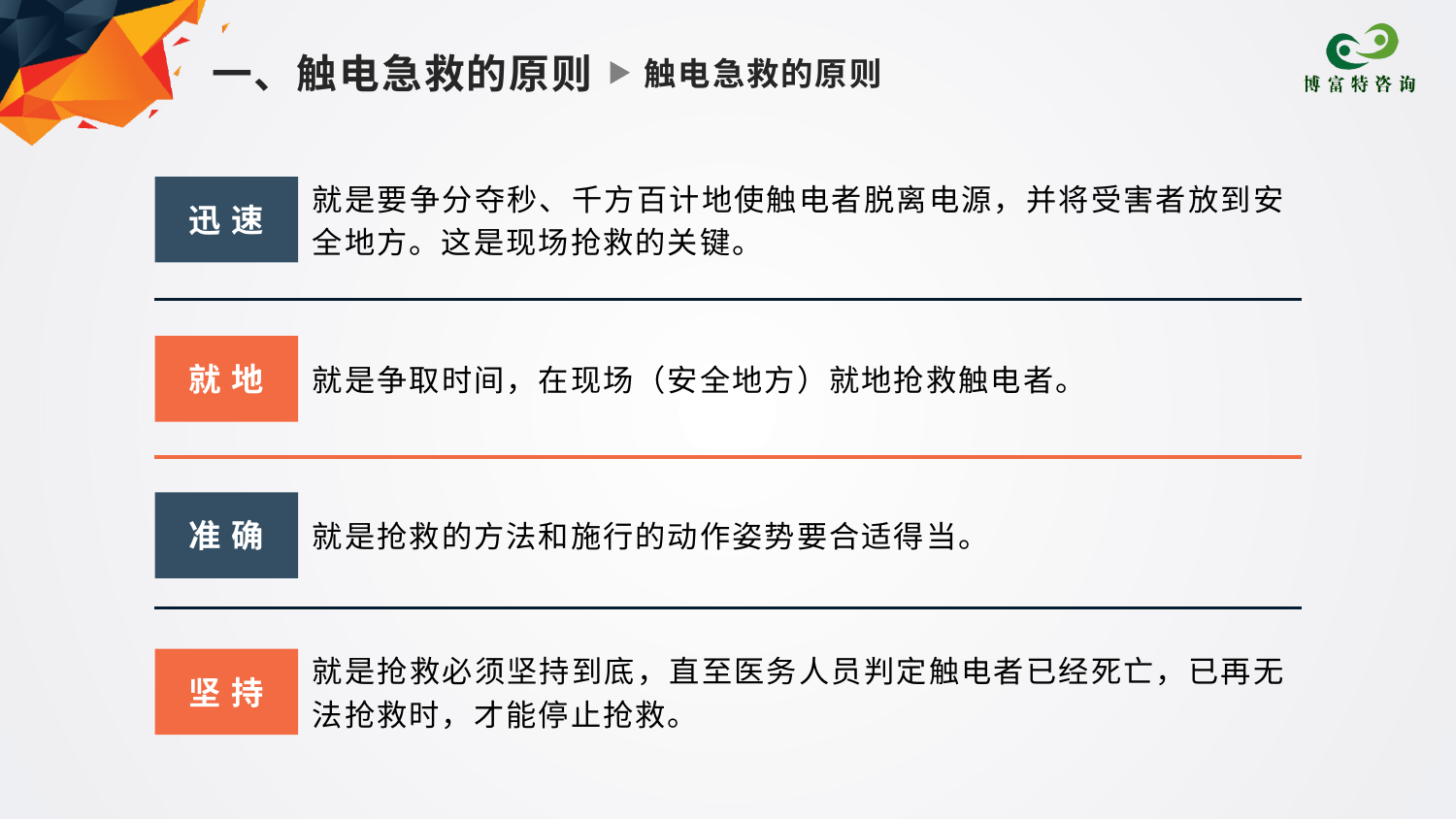

一、触电急救的原则
触电急救的原则

就是要争分夺秒、千方百计地使触电者脱离电源，并将受害者放到安全地方。这是现场抢救的关键。
迅 速
就 地
就是争取时间，在现场（安全地方）就地抢救触电者。
准 确
就是抢救的方法和施行的动作姿势要合适得当。
就是抢救必须坚持到底，直至医务人员判定触电者已经死亡，已再无法抢救时，才能停止抢救。
坚 持